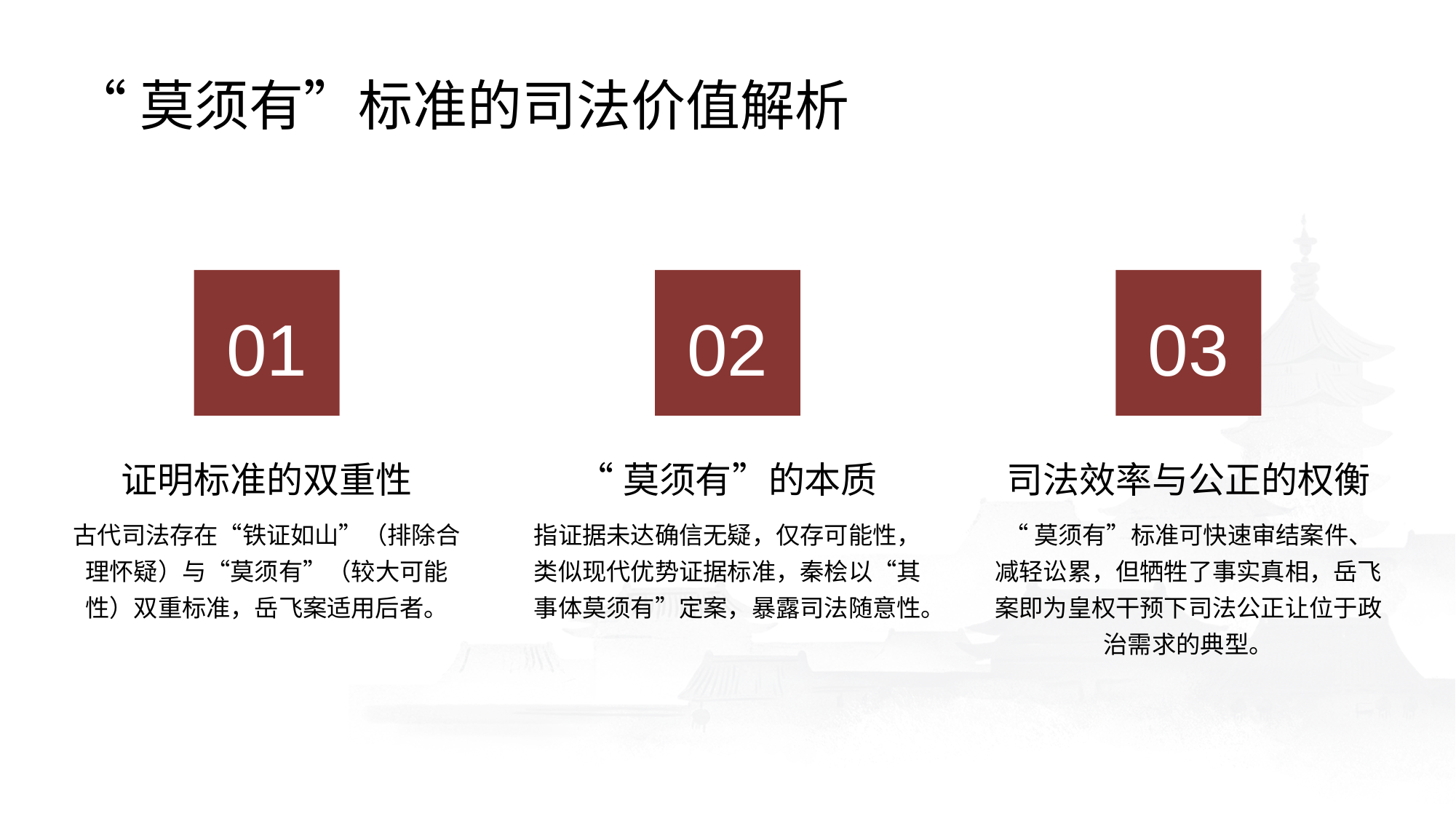

“莫须有”标准的司法价值解析

01
02
03
证明标准的双重性
“莫须有”的本质
司法效率与公正的权衡
古代司法存在“铁证如山”（排除合理怀疑）与“莫须有”（较大可能性）双重标准，岳飞案适用后者。
指证据未达确信无疑，仅存可能性，类似现代优势证据标准，秦桧以“其事体莫须有”定案，暴露司法随意性。
“莫须有”标准可快速审结案件、减轻讼累，但牺牲了事实真相，岳飞案即为皇权干预下司法公正让位于政治需求的典型。